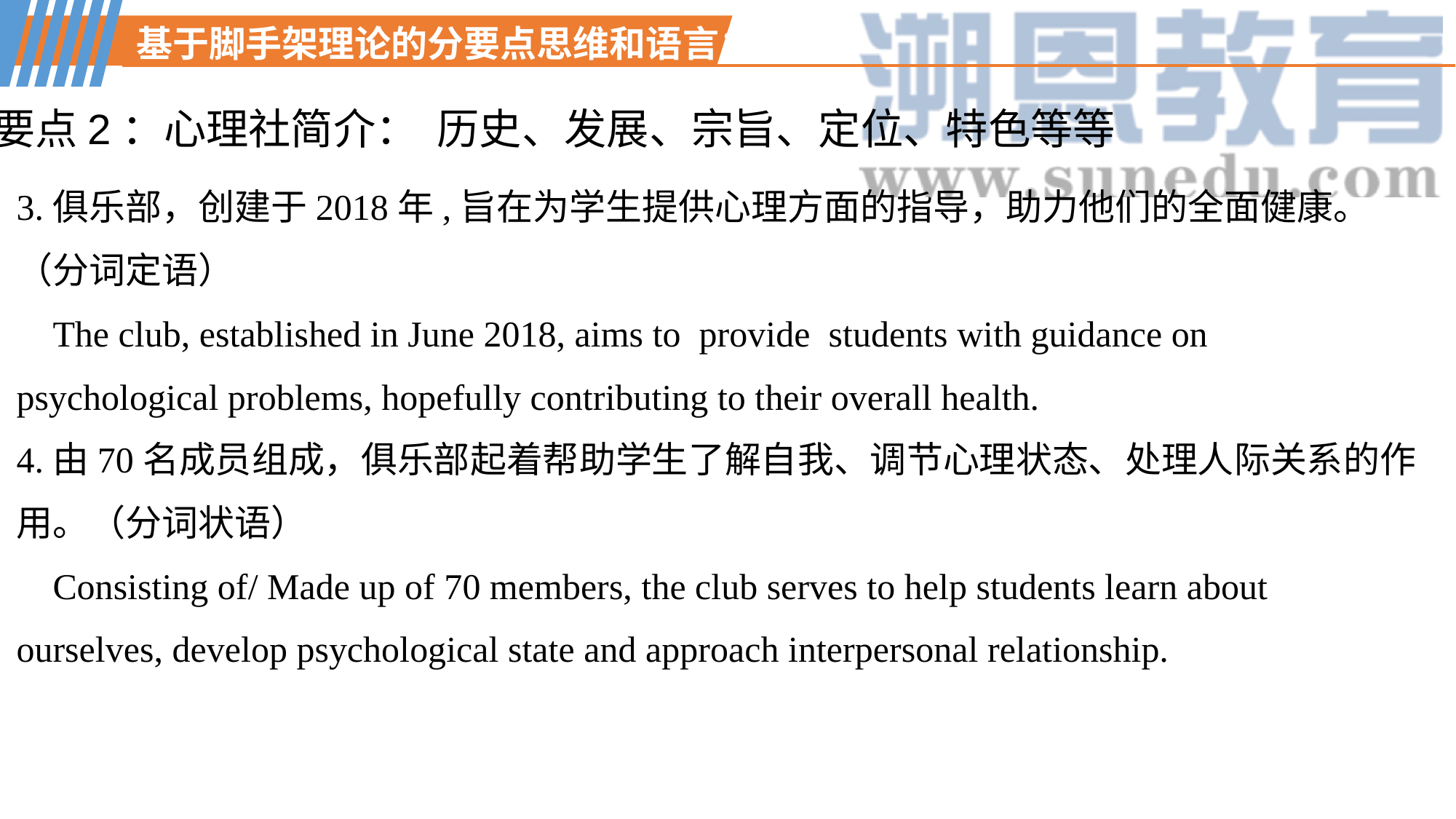

基于脚手架理论的分要点思维和语言：
要点2：心理社简介：  历史、发展、宗旨、定位、特色等等
3.俱乐部，创建于2018年,旨在为学生提供心理方面的指导，助力他们的全面健康。（分词定语）
    The club, established in June 2018, aims to  provide  students with guidance on psychological problems, hopefully contributing to their overall health.
4.由70名成员组成，俱乐部起着帮助学生了解自我、调节心理状态、处理人际关系的作用。（分词状语）
    Consisting of/ Made up of 70 members, the club serves to help students learn about ourselves, develop psychological state and approach interpersonal relationship.